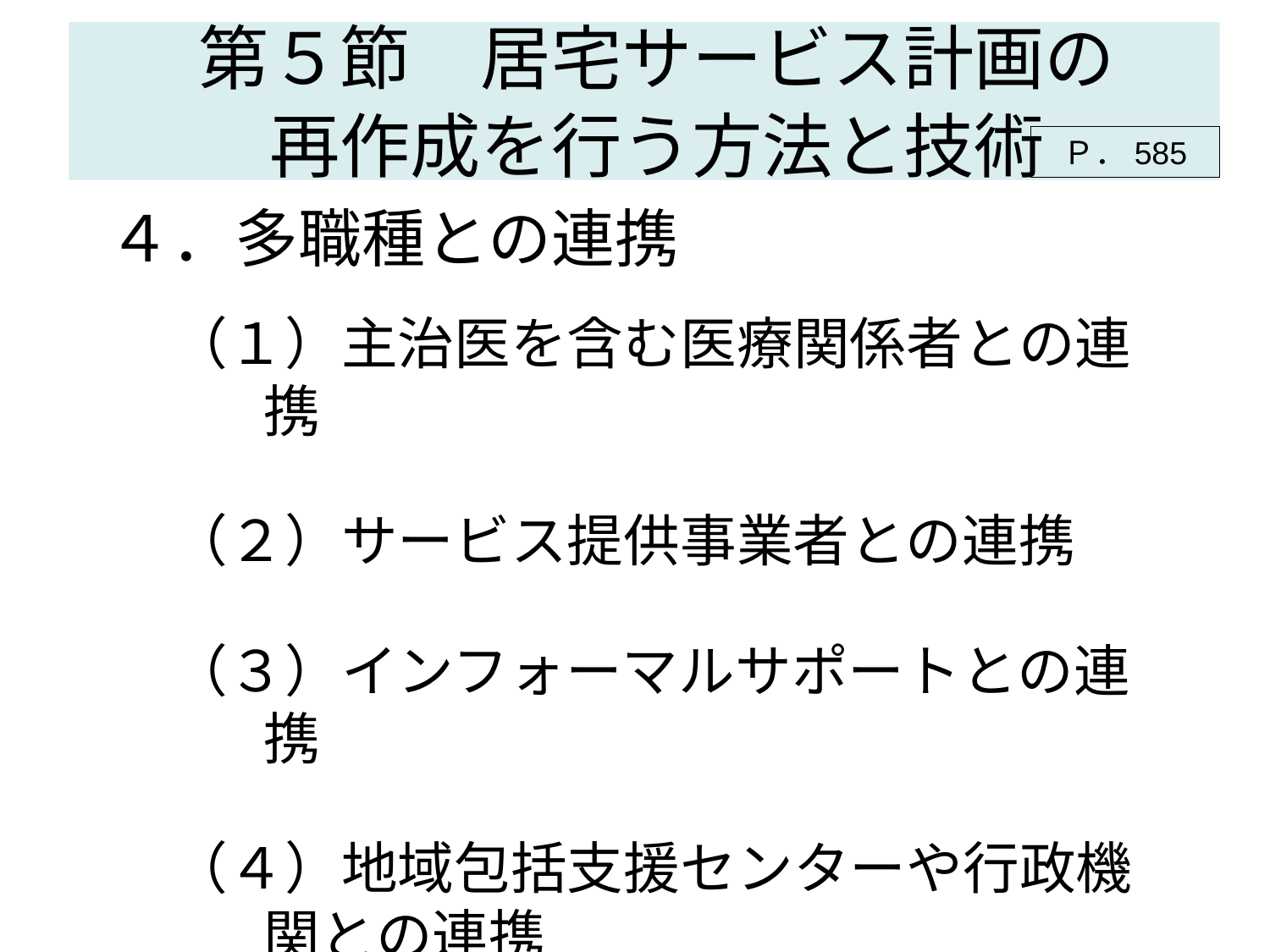

第５節　居宅サービス計画の
再作成を行う方法と技術
Ｐ．585
# ４．多職種との連携
（１）主治医を含む医療関係者との連携
（２）サービス提供事業者との連携
（３）インフォーマルサポートとの連携
（４）地域包括支援センターや行政機関との連携